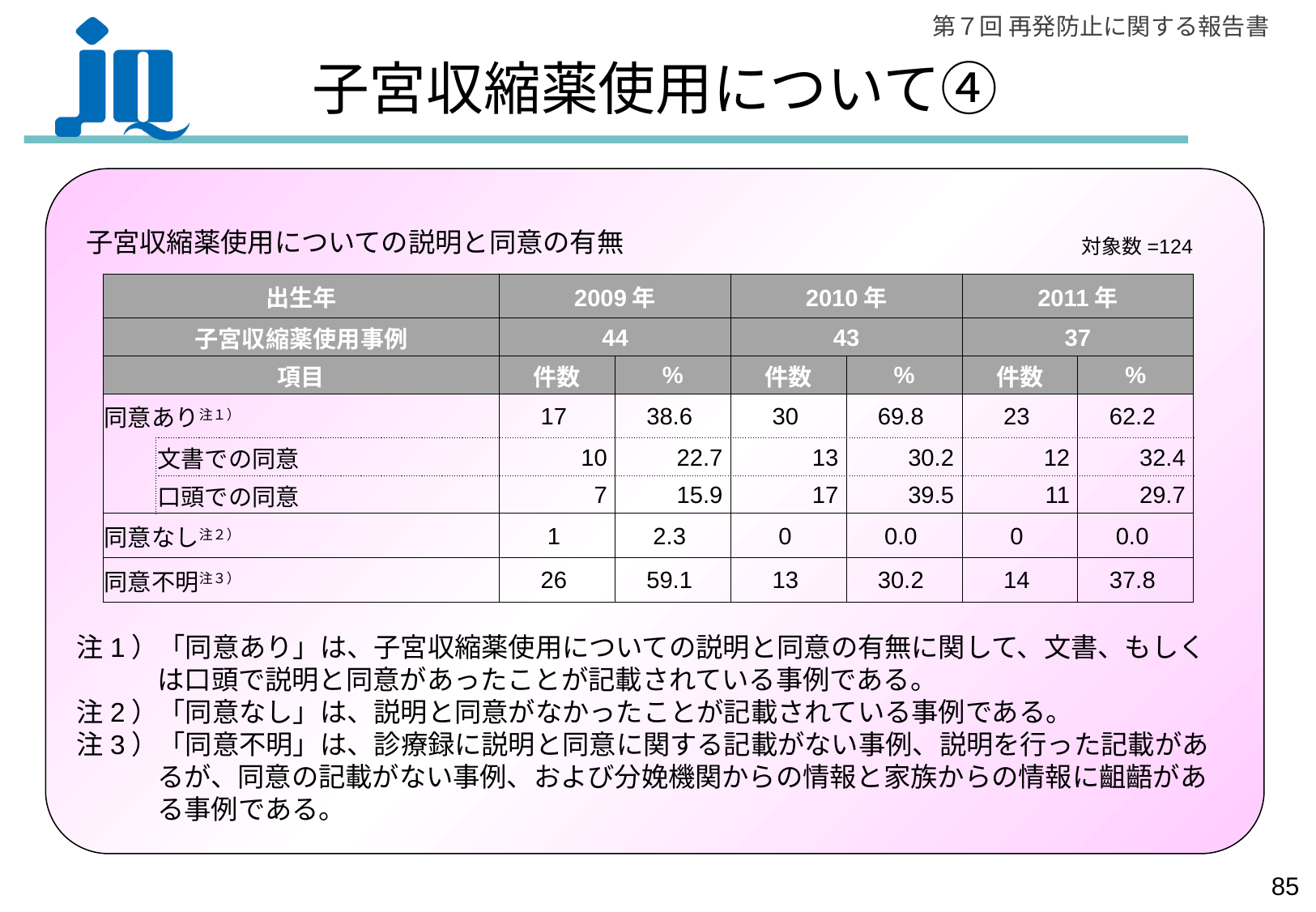

子宮収縮薬使用について④

子宮収縮薬使用についての説明と同意の有無
対象数=124
| 出生年 |  | 2009年 |  | 2010年 |  | 2011年 |  |
| --- | --- | --- | --- | --- | --- | --- | --- |
| 子宮収縮薬使用事例 |  | 44 |  | 43 |  | 37 |  |
| 項目 |  | 件数 | % | 件数 | % | 件数 | % |
| 同意あり注１） |  | 17 | 38.6 | 30 | 69.8 | 23 | 62.2 |
|  | 文書での同意 | 10 | 22.7 | 13 | 30.2 | 12 | 32.4 |
|  | 口頭での同意 | 7 | 15.9 | 17 | 39.5 | 11 | 29.7 |
| 同意なし注２） |  | 1 | 2.3 | 0 | 0.0 | 0 | 0.0 |
| 同意不明注３） |  | 26 | 59.1 | 13 | 30.2 | 14 | 37.8 |
注1）「同意あり」は、子宮収縮薬使用についての説明と同意の有無に関して、文書、もしく
　　　は口頭で説明と同意があったことが記載されている事例である。
注2）「同意なし」は、説明と同意がなかったことが記載されている事例である。
注3）「同意不明」は、診療録に説明と同意に関する記載がない事例、説明を行った記載があ
　　　るが、同意の記載がない事例、および分娩機関からの情報と家族からの情報に齟齬があ
　　　る事例である。
85